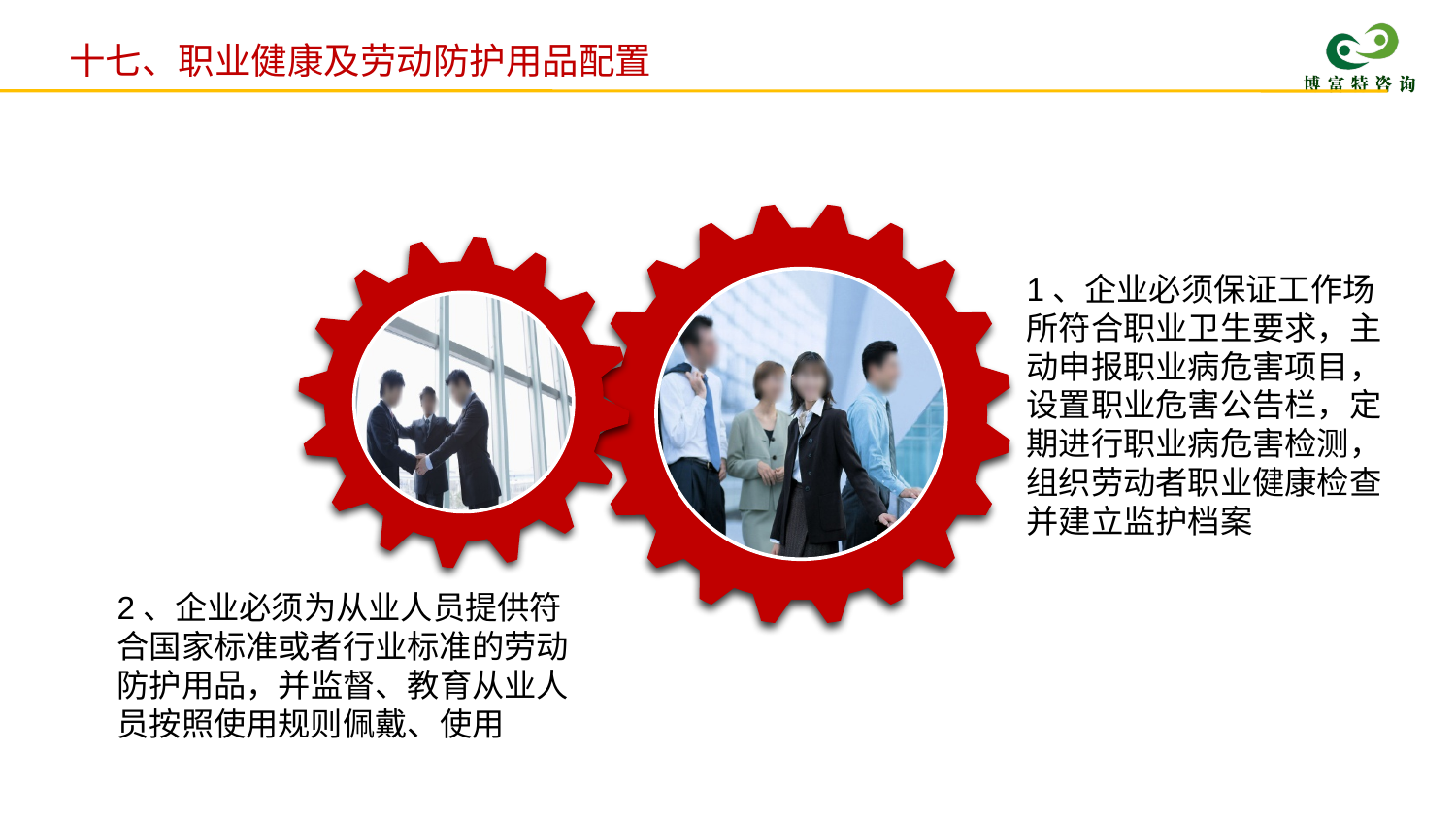

十七、职业健康及劳动防护用品配置

1、企业必须保证工作场所符合职业卫生要求，主动申报职业病危害项目，设置职业危害公告栏，定期进行职业病危害检测，组织劳动者职业健康检查并建立监护档案
2、企业必须为从业人员提供符合国家标准或者行业标准的劳动防护用品，并监督、教育从业人员按照使用规则佩戴、使用